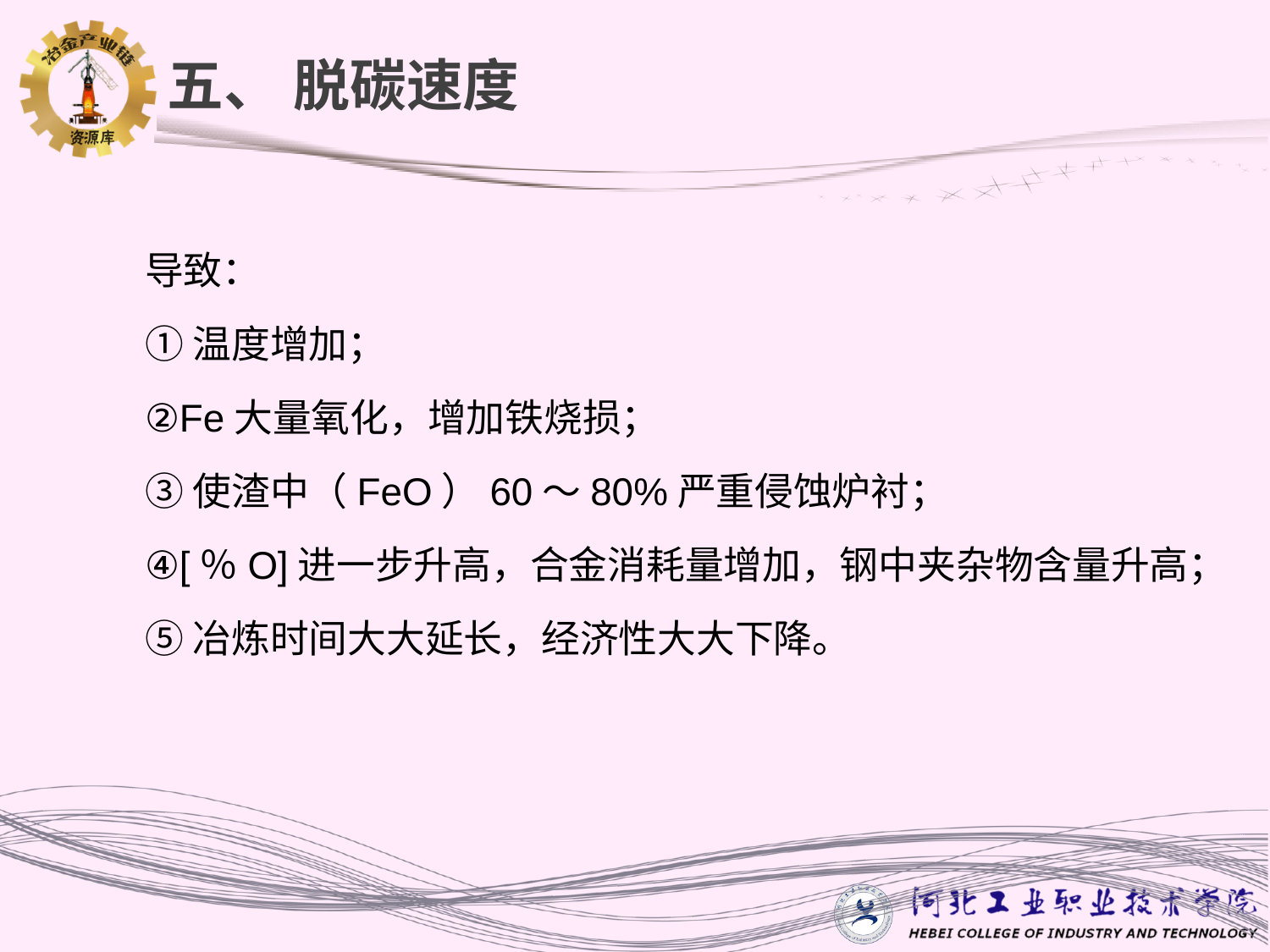

五、 脱碳速度
导致：
①温度增加；
②Fe大量氧化，增加铁烧损；
③使渣中（FeO）60～80%严重侵蚀炉衬；
④[％O]进一步升高，合金消耗量增加，钢中夹杂物含量升高；
⑤冶炼时间大大延长，经济性大大下降。